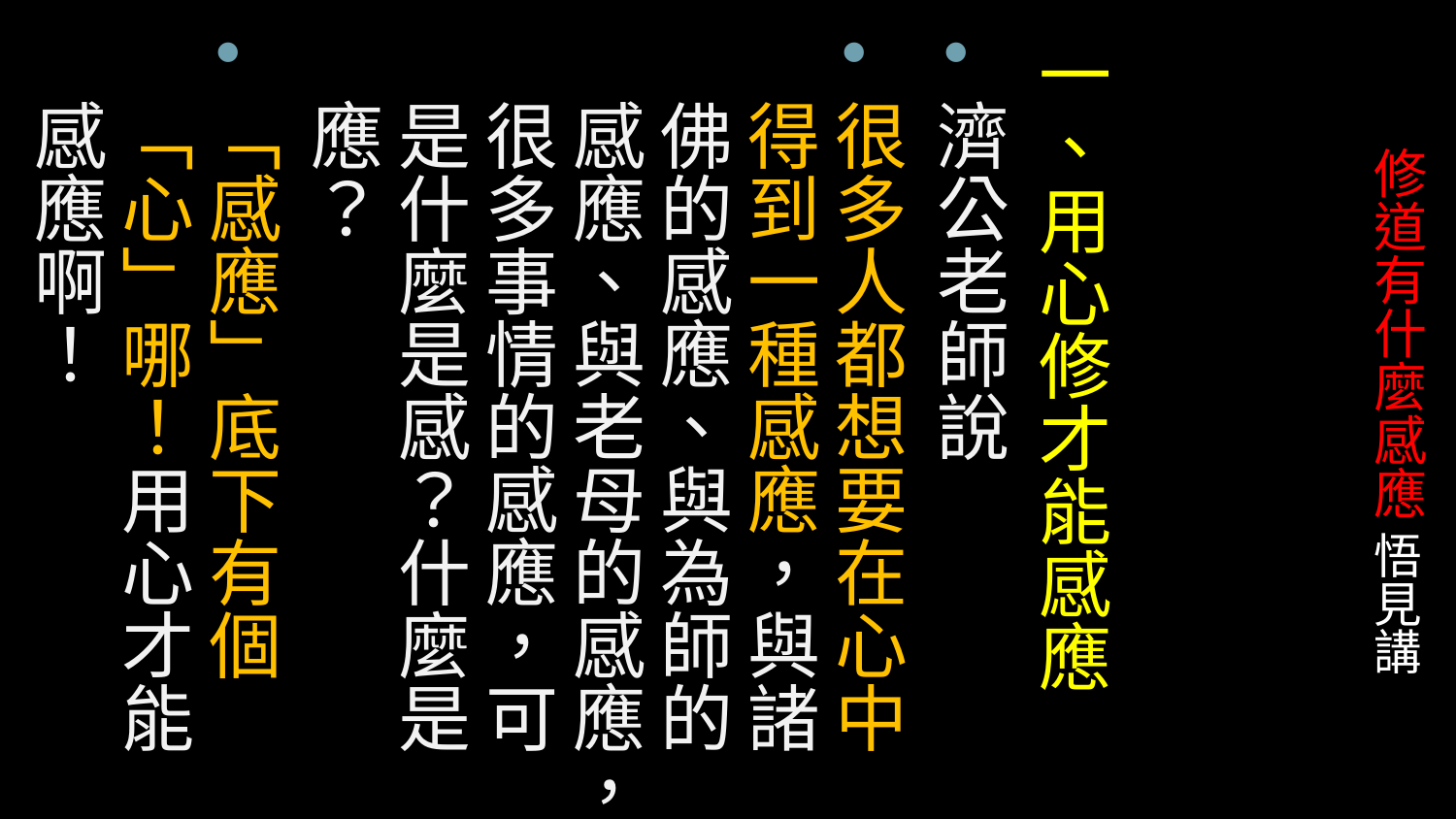

一、用心修才能感應
濟公老師說
很多人都想要在心中得到一種感應，與諸佛的感應、與為師的感應、與老母的感應，很多事情的感應，可是什麼是感？什麼是應？
「感應」底下有個「心」哪！用心才能感應啊！
# 修道有什麼感應 悟見講